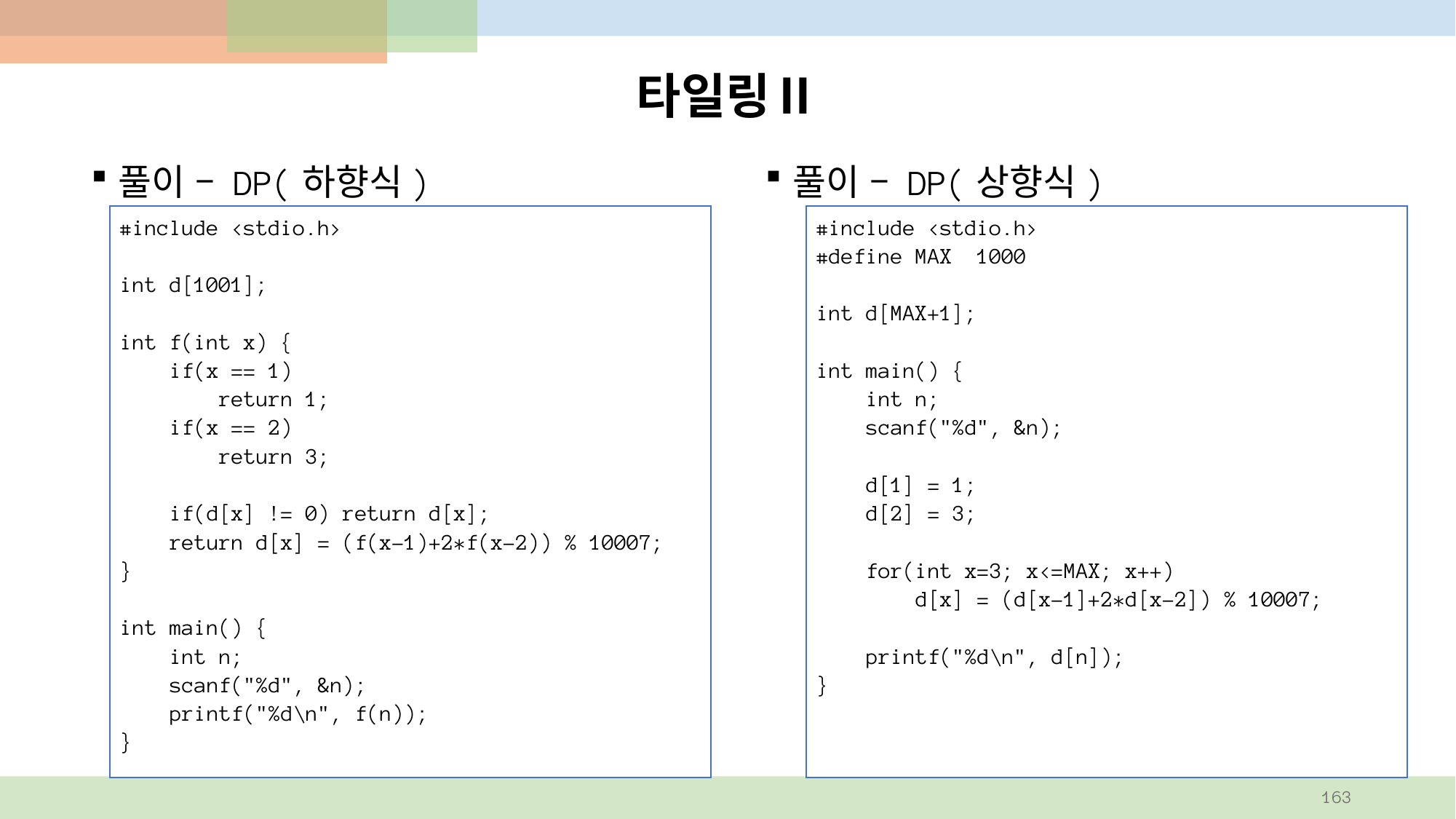

# 타일링Ⅱ
풀이 – DP(상향식)
풀이 – DP(하향식)

#include <stdio.h>

int d[1001];

int f(int x) {
    if(x == 1)
        return 1;
    if(x == 2)
        return 3;

    if(d[x] != 0) return d[x];
    return d[x] = (f(x-1)+2*f(x-2)) % 10007;
}

int main() {
    int n;
    scanf("%d", &n);
    printf("%d\n", f(n));
}
#include <stdio.h>
#define MAX  1000

int d[MAX+1];

int main() {
    int n;
    scanf("%d", &n);

    d[1] = 1;
    d[2] = 3;

    for(int x=3; x<=MAX; x++)
        d[x] = (d[x-1]+2*d[x-2]) % 10007;

    printf("%d\n", d[n]);
}
163
?
?